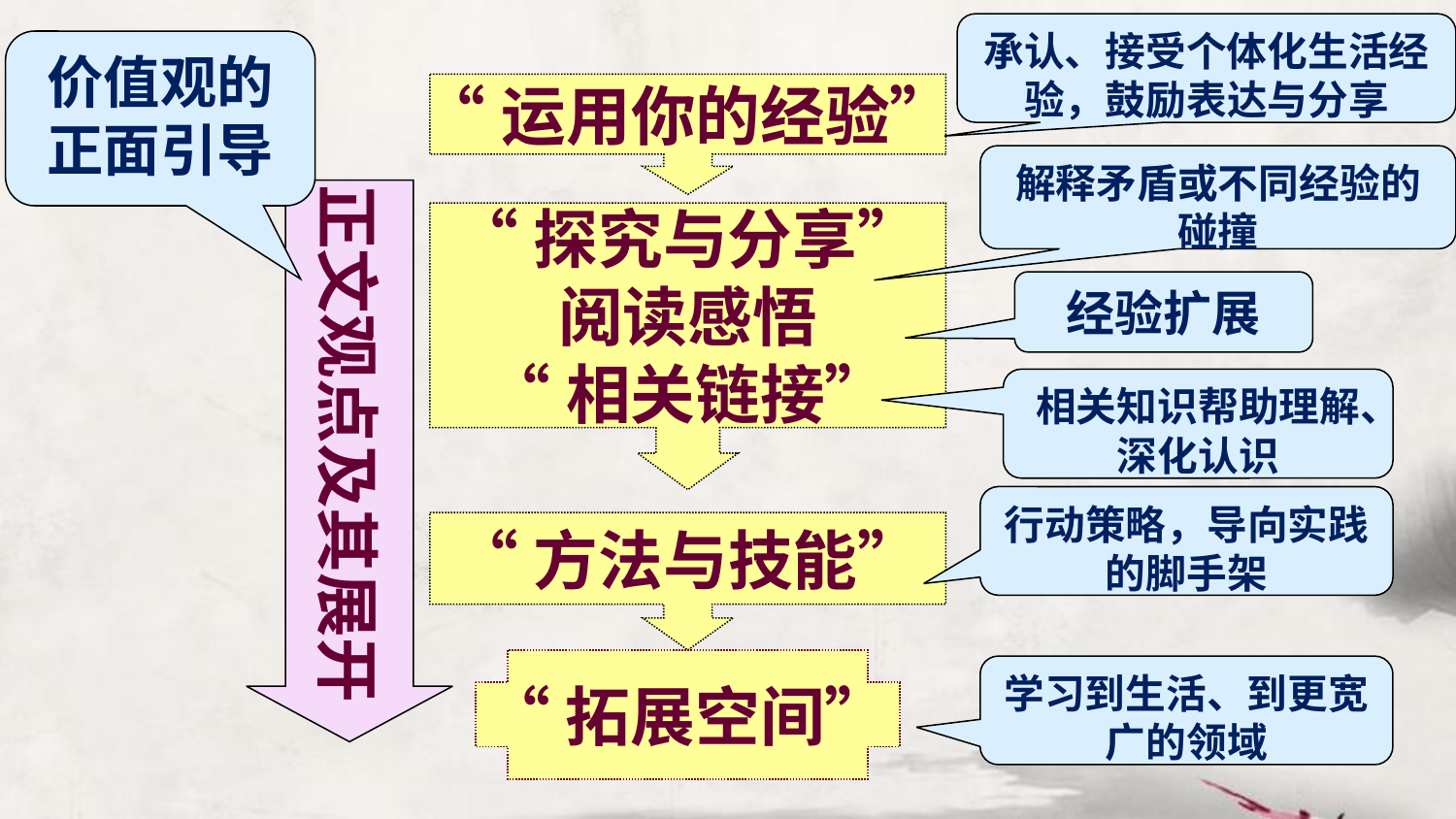

承认、接受个体化生活经验，鼓励表达与分享
价值观的正面引导
“运用你的经验”
解释矛盾或不同经验的碰撞
正文观点及其展开
“探究与分享”
阅读感悟
“相关链接”
经验扩展
相关知识帮助理解、深化认识
行动策略，导向实践的脚手架
“方法与技能”
“拓展空间”
学习到生活、到更宽广的领域